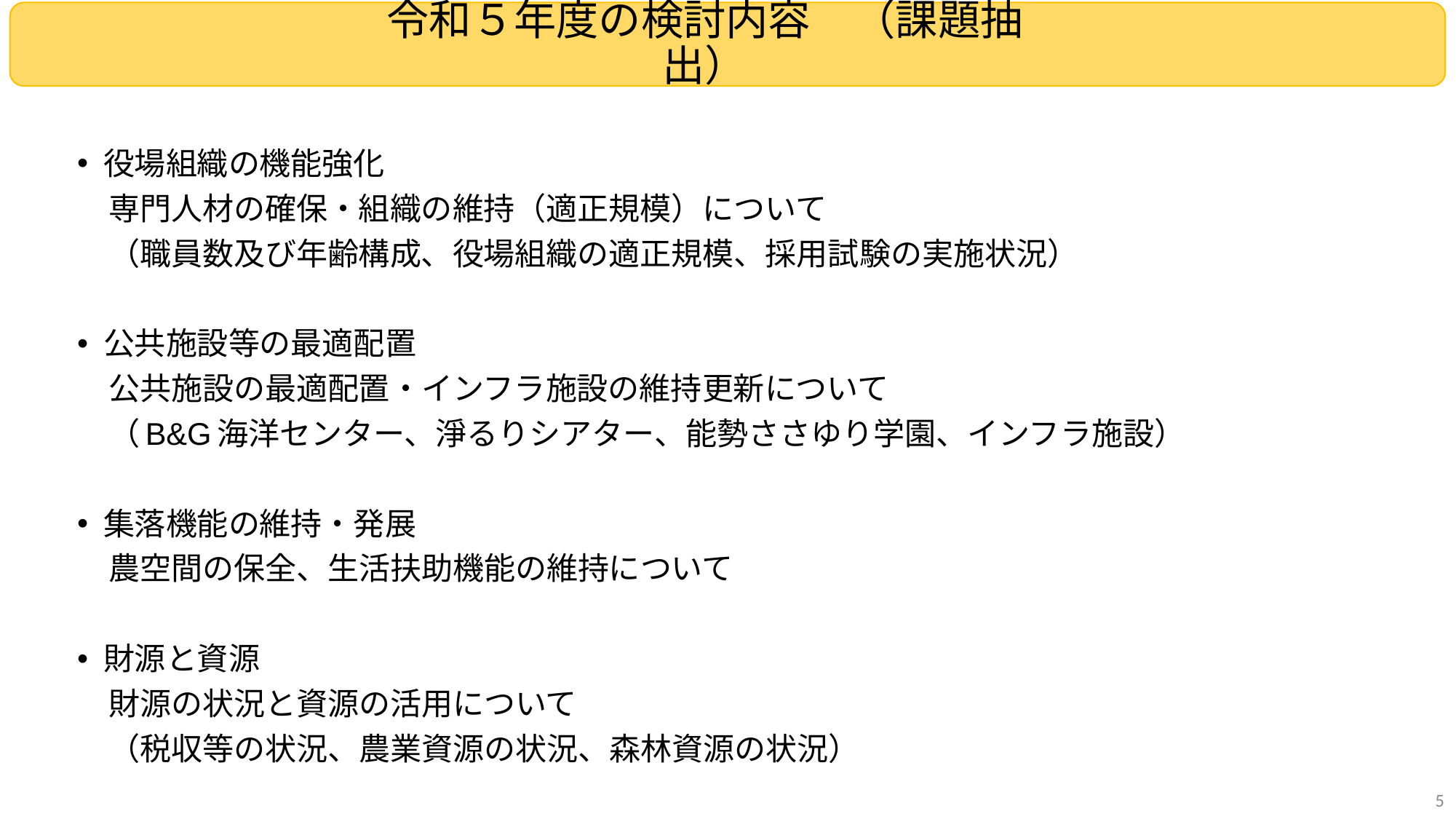

令和５年度の検討内容　（課題抽出）

役場組織の機能強化
　専門人材の確保・組織の維持（適正規模）について
　（職員数及び年齢構成、役場組織の適正規模、採用試験の実施状況）

公共施設等の最適配置
　公共施設の最適配置・インフラ施設の維持更新について
　（B&G海洋センター、淨るりシアター、能勢ささゆり学園、インフラ施設）

集落機能の維持・発展
　農空間の保全、生活扶助機能の維持について

財源と資源
　財源の状況と資源の活用について
　（税収等の状況、農業資源の状況、森林資源の状況）

5